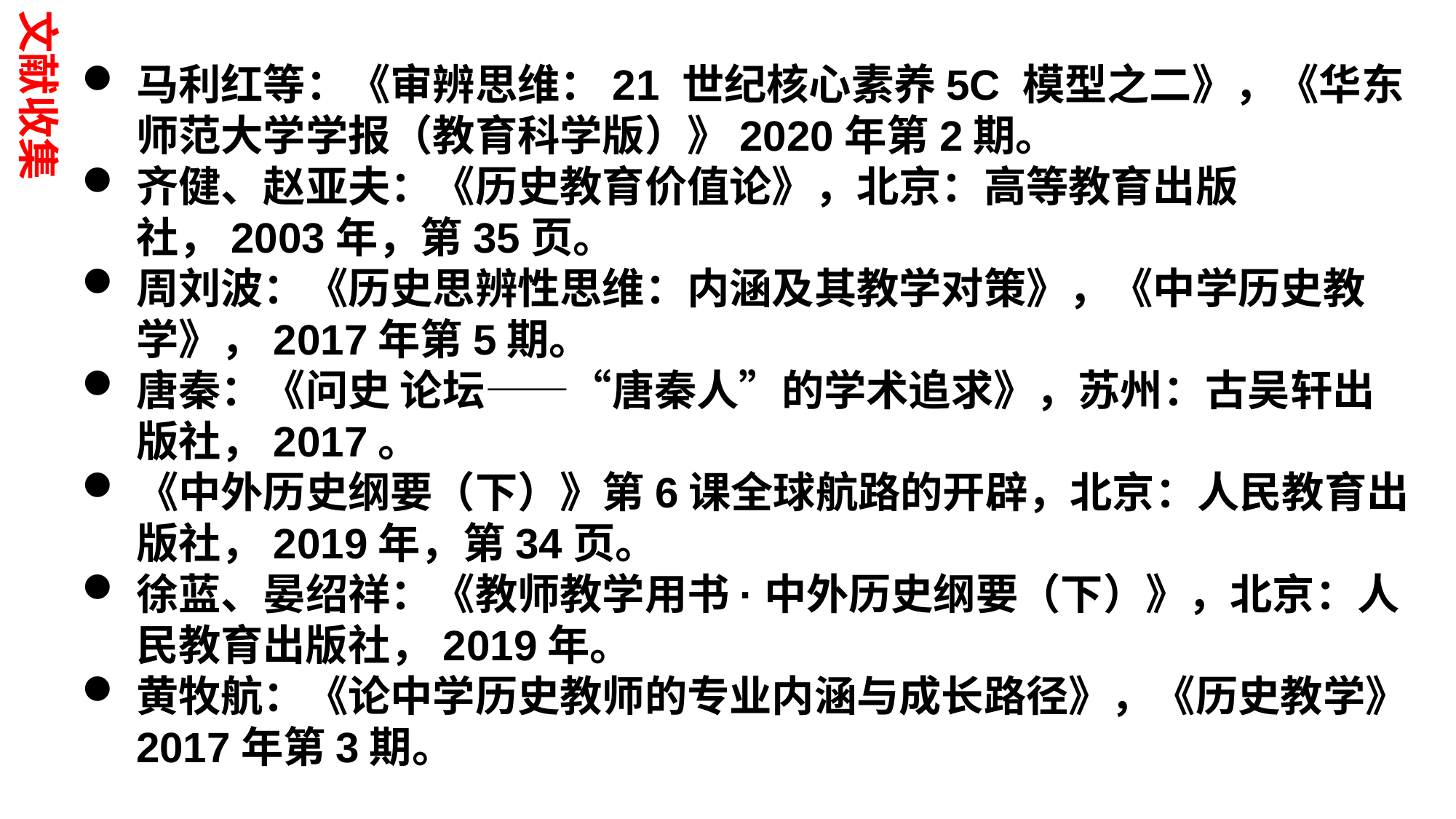

文献收集
马利红等：《审辨思维：21 世纪核心素养5C 模型之二》，《华东师范大学学报（教育科学版）》2020年第2期。
齐健、赵亚夫：《历史教育价值论》，北京：高等教育出版社，2003年，第35页。
周刘波：《历史思辨性思维：内涵及其教学对策》，《中学历史教学》，2017年第5期。
唐秦：《问史 论坛——“唐秦人”的学术追求》，苏州：古吴轩出版社，2017。
《中外历史纲要（下）》第6课全球航路的开辟，北京：人民教育出版社，2019年，第34页。
徐蓝、晏绍祥：《教师教学用书·中外历史纲要（下）》，北京：人民教育出版社，2019年。
黄牧航：《论中学历史教师的专业内涵与成长路径》，《历史教学》2017年第3期。